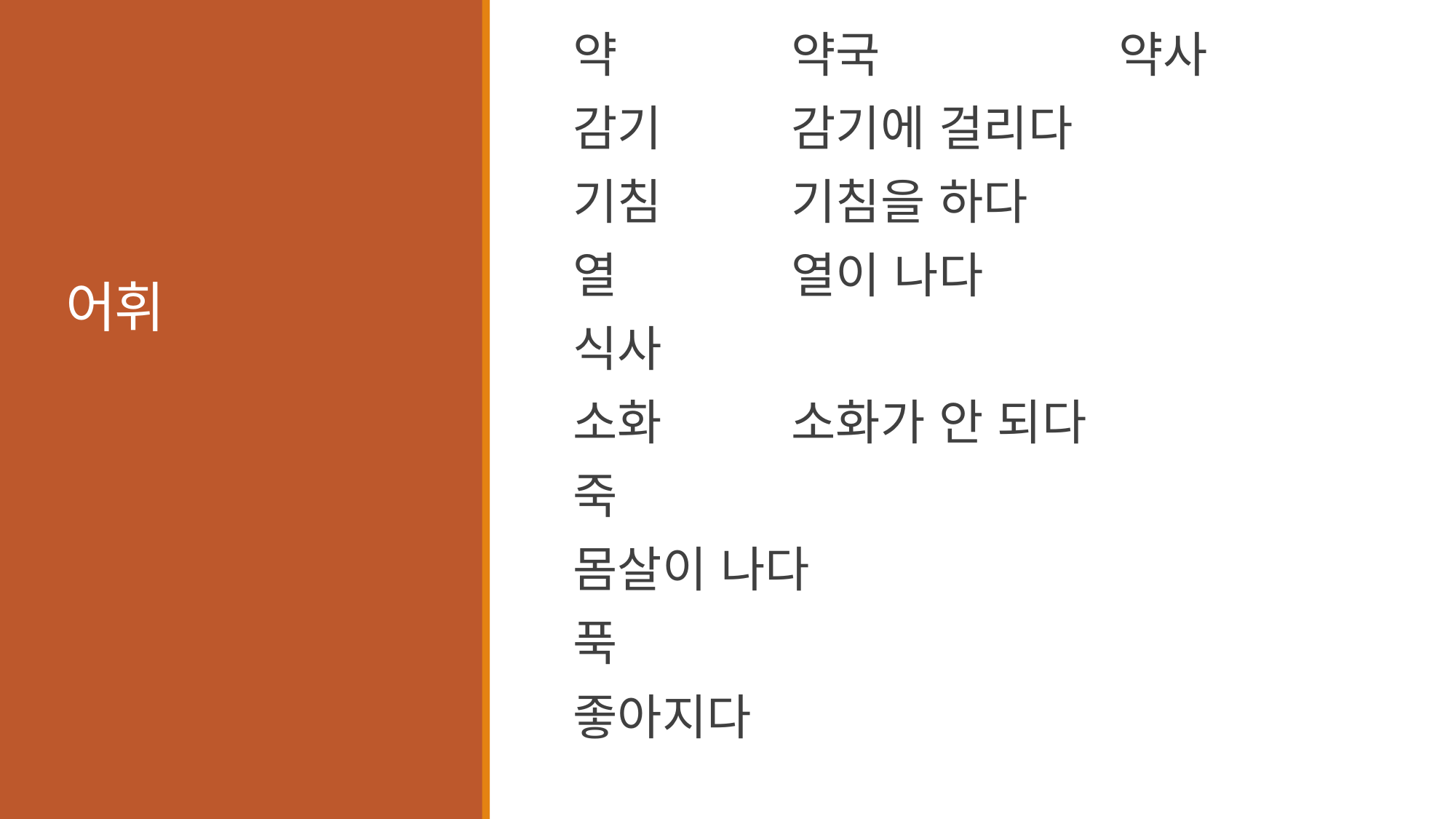

약		약국			약사
감기		감기에 걸리다
기침		기침을 하다
열		열이 나다
식사
소화		소화가 안 되다
죽
몸살이 나다
푹
좋아지다
# 어휘